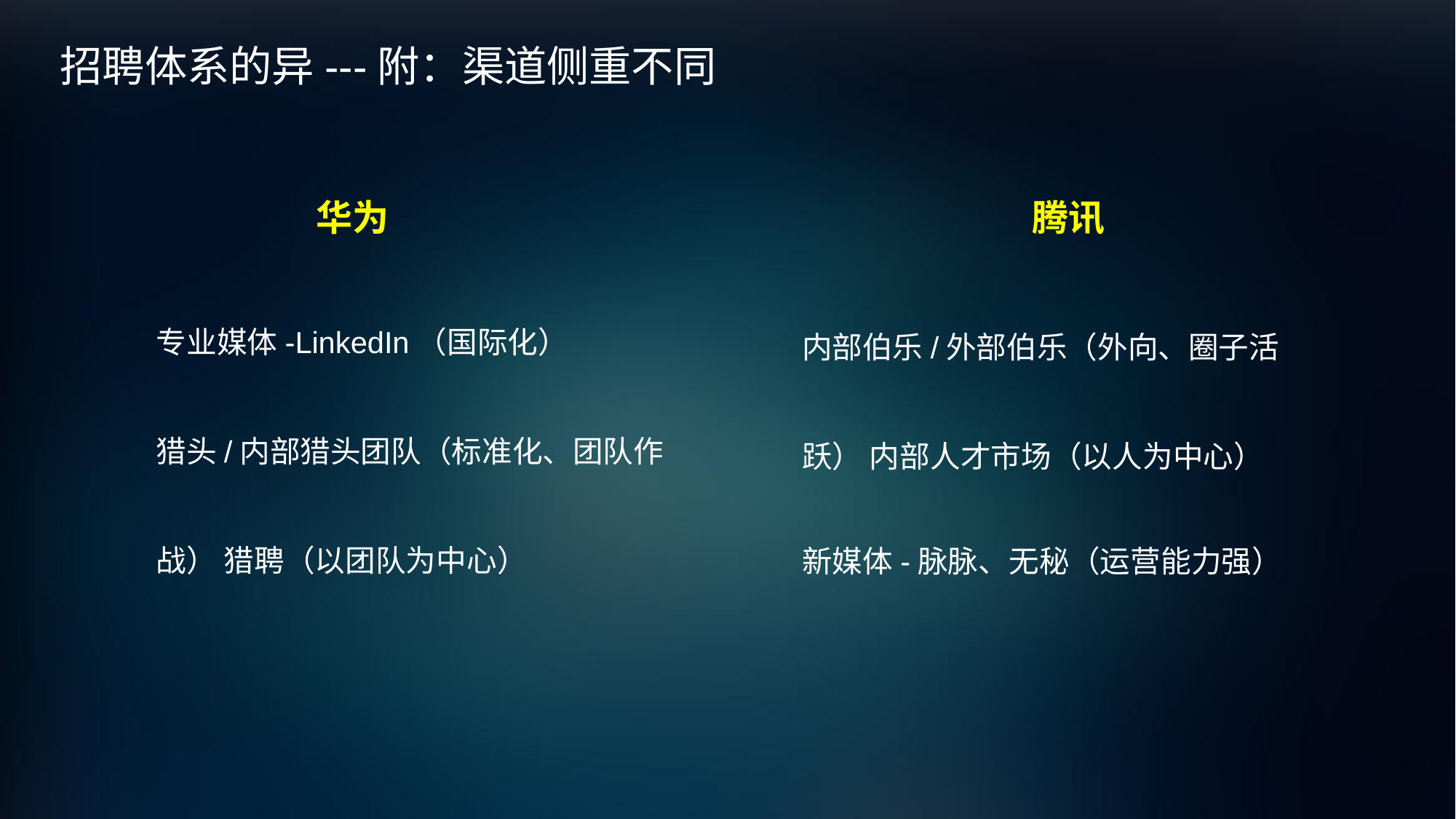

# 招聘体系的异---附：渠道侧重不同
华为

专业媒体-LinkedIn（国际化）
猎头/内部猎头团队（标准化、团队作战） 猎聘（以团队为中心）
腾讯
内部伯乐/外部伯乐（外向、圈子活跃） 内部人才市场（以人为中心）

新媒体-脉脉、无秘（运营能力强）